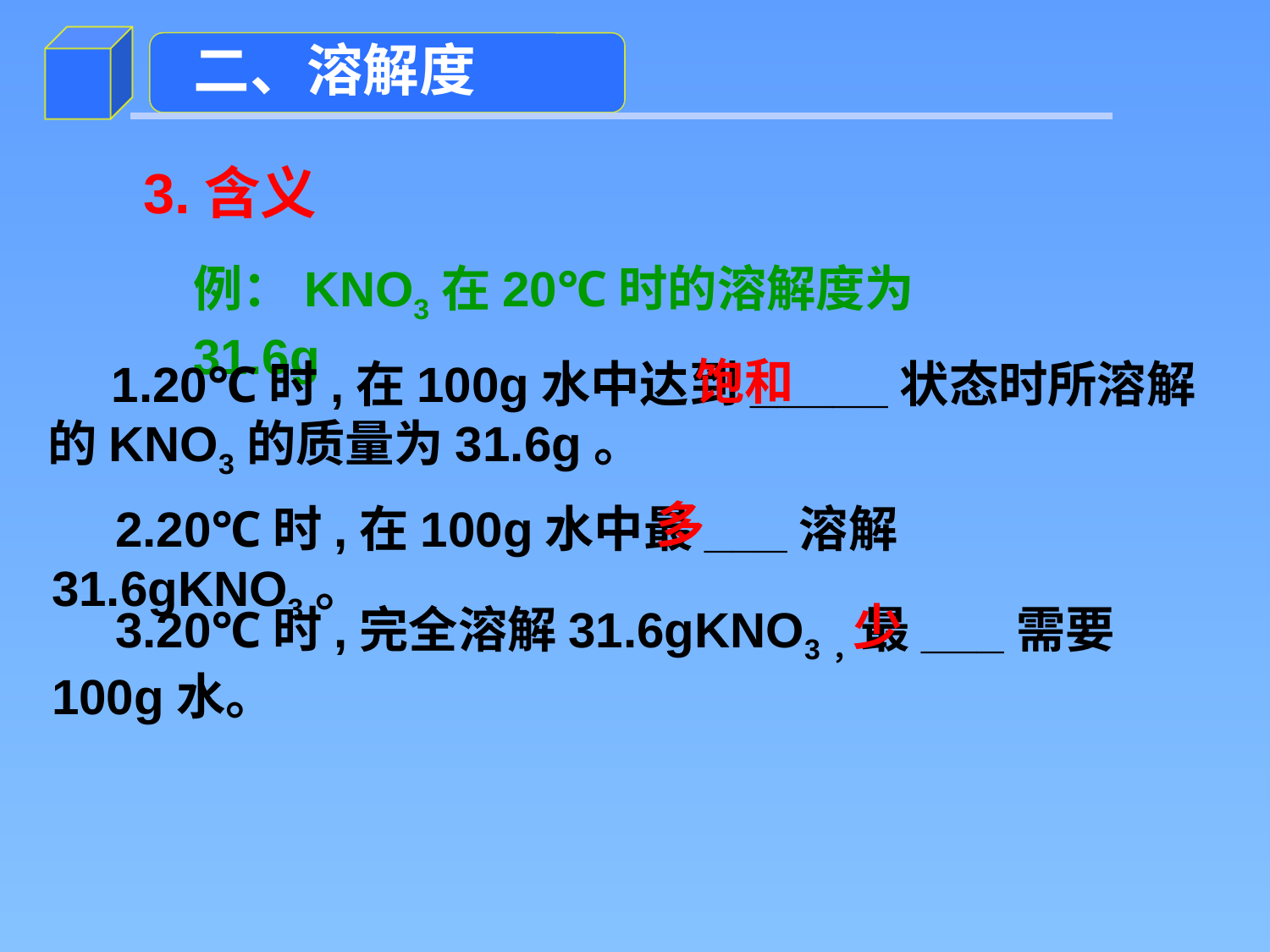

二、溶解度
3.含义
例：KNO3在20℃时的溶解度为31.6g
饱和
1.20℃时,在100g水中达到_____状态时所溶解的KNO3的质量为31.6g。
多
2.20℃时,在100g水中最___溶解31.6gKNO3。
少
3.20℃时,完全溶解31.6gKNO3，最___需要100g水。